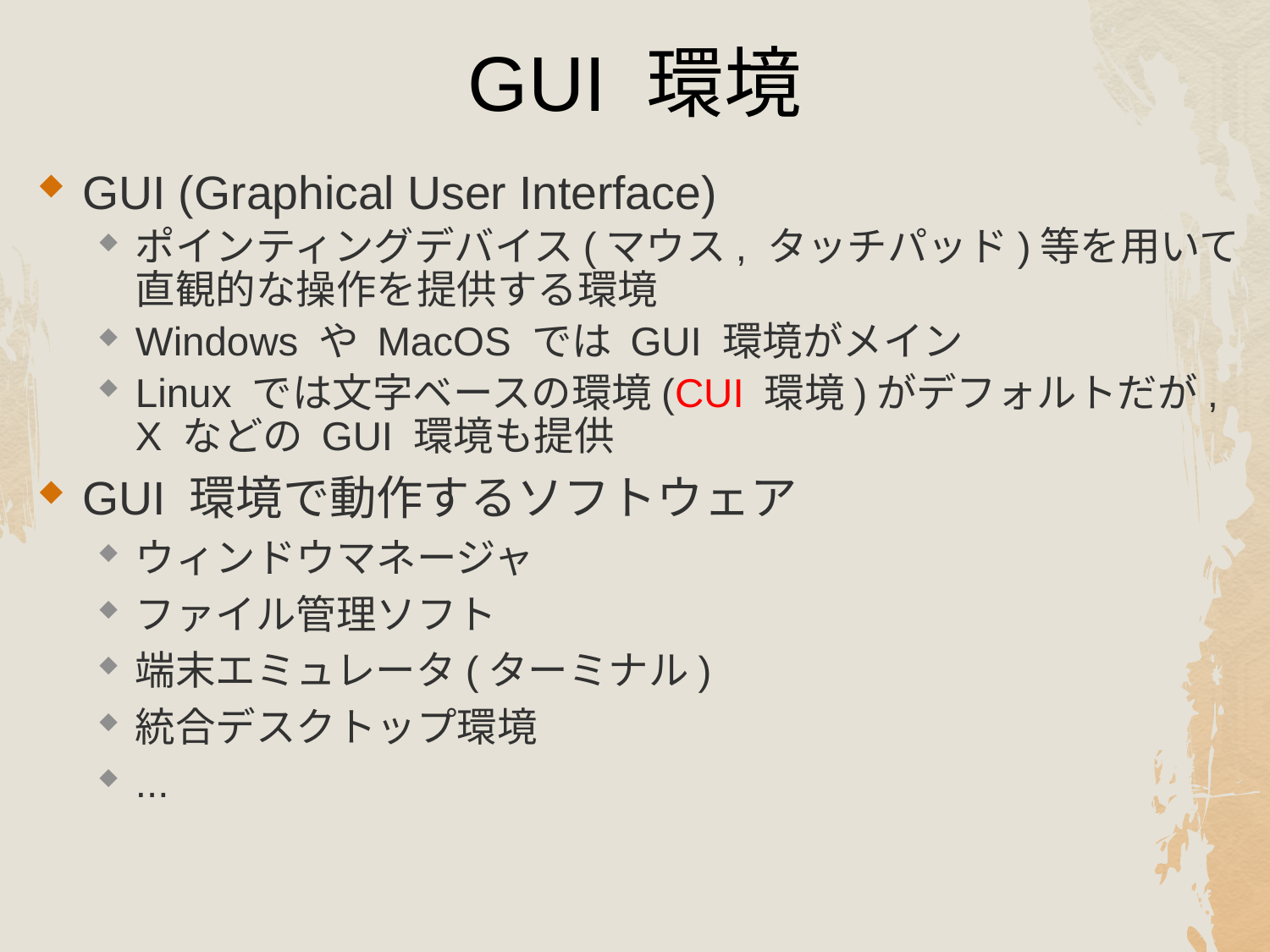

# GUI 環境
GUI (Graphical User Interface)
ポインティングデバイス(マウス, タッチパッド)等を用いて
直観的な操作を提供する環境
Windows や MacOS では GUI 環境がメイン
Linux では文字ベースの環境(CUI 環境)がデフォルトだが,
X などの GUI 環境も提供
GUI 環境で動作するソフトウェア
ウィンドウマネージャ
ファイル管理ソフト
端末エミュレータ(ターミナル)
統合デスクトップ環境
...